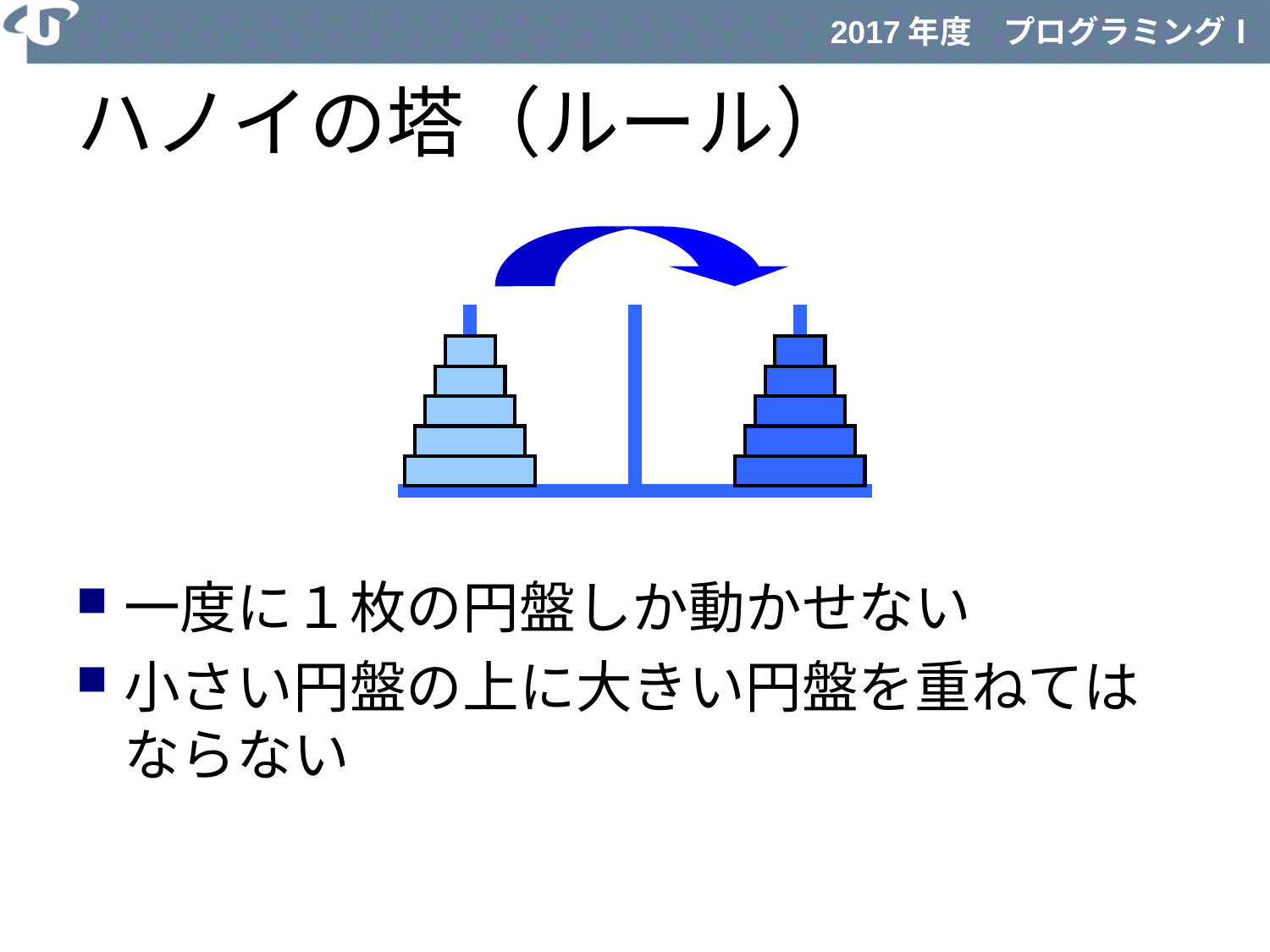

# ハノイの塔（ルール）

一度に１枚の円盤しか動かせない
小さい円盤の上に大きい円盤を重ねてはならない